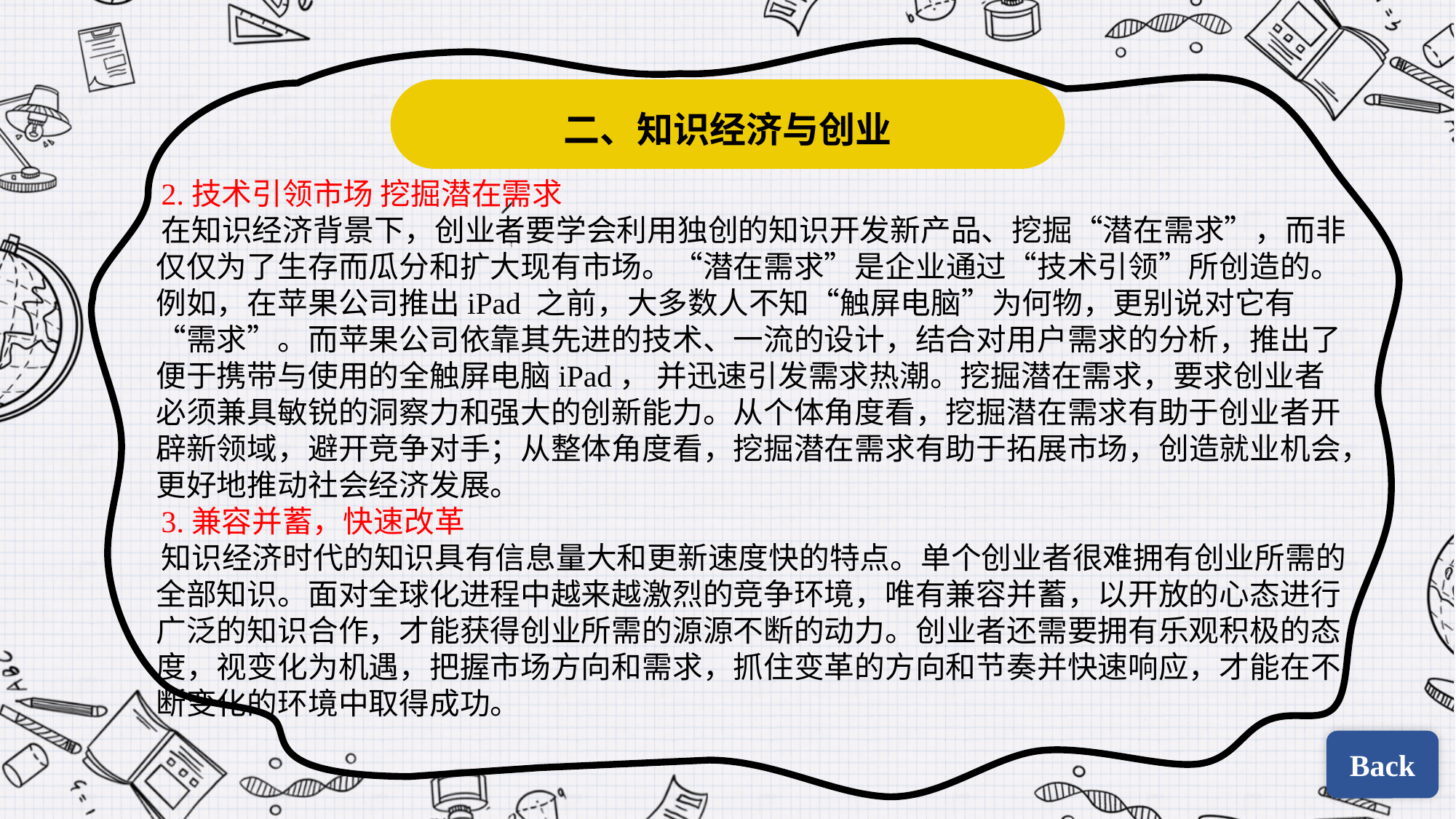

二、知识经济与创业
2.技术引领市场 挖掘潜在需求
在知识经济背景下，创业者要学会利用独创的知识开发新产品、挖掘“潜在需求”，而非仅仅为了生存而瓜分和扩大现有市场。“潜在需求”是企业通过“技术引领”所创造的。例如，在苹果公司推出iPad 之前，大多数人不知“触屏电脑”为何物，更别说对它有“需求”。而苹果公司依靠其先进的技术、一流的设计，结合对用户需求的分析，推出了便于携带与使用的全触屏电脑iPad， 并迅速引发需求热潮。挖掘潜在需求，要求创业者必须兼具敏锐的洞察力和强大的创新能力。从个体角度看，挖掘潜在需求有助于创业者开辟新领域，避开竞争对手；从整体角度看，挖掘潜在需求有助于拓展市场，创造就业机会，更好地推动社会经济发展。
3.兼容并蓄，快速改革
知识经济时代的知识具有信息量大和更新速度快的特点。单个创业者很难拥有创业所需的全部知识。面对全球化进程中越来越激烈的竞争环境，唯有兼容并蓄，以开放的心态进行广泛的知识合作，才能获得创业所需的源源不断的动力。创业者还需要拥有乐观积极的态度，视变化为机遇，把握市场方向和需求，抓住变革的方向和节奏并快速响应，才能在不断变化的环境中取得成功。

Back